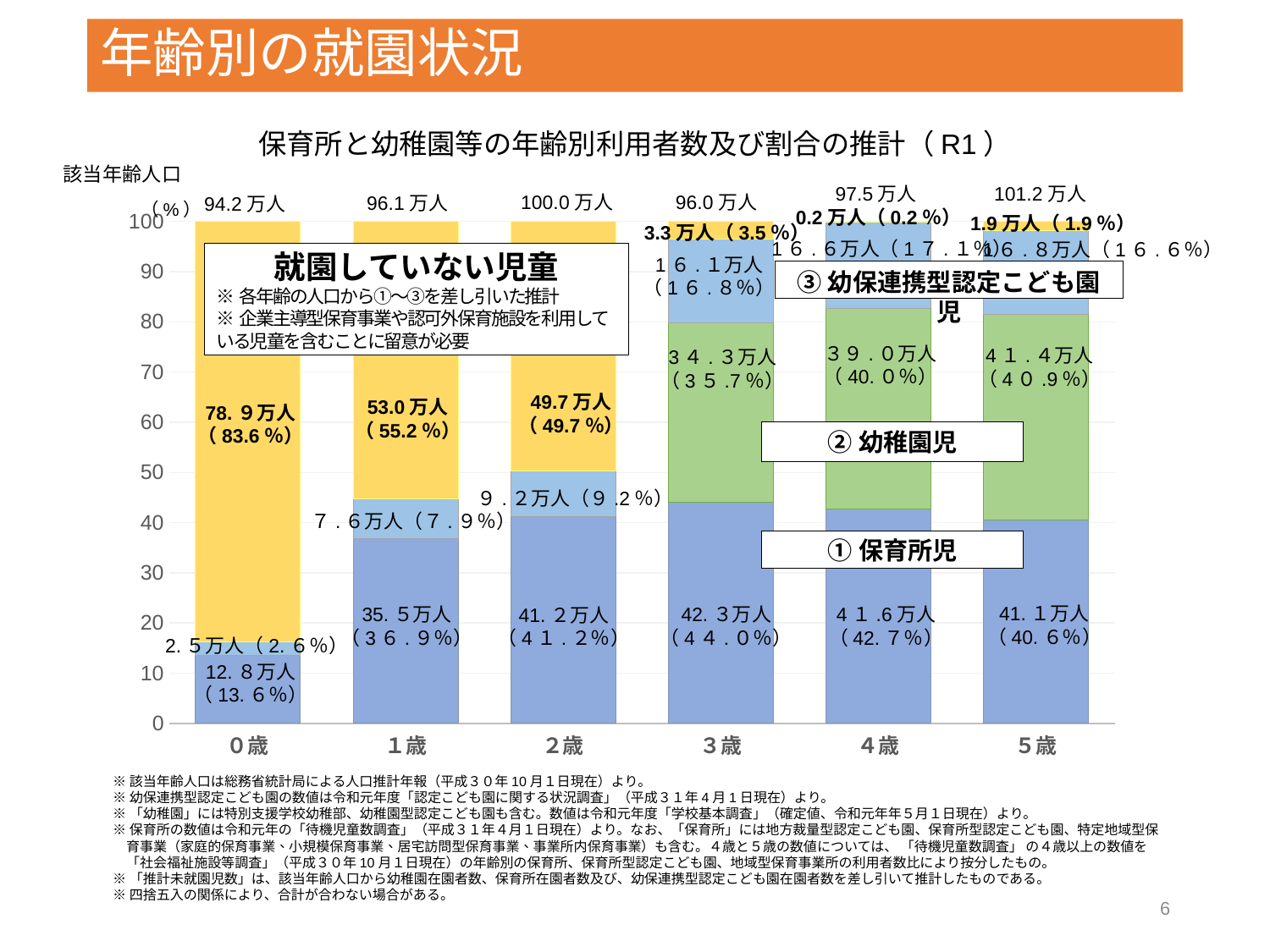

年齢別の就園状況
# 保育所と幼稚園等の年齢別利用者数及び割合の推計（R1）
該当年齢人口
97.5万人
101.2万人
96.0万人
100.0万人
96.1万人
94.2万人
（%）

### Chart

| Category |  |  |  |  |
|---|---|---|---|---|
| ０歳 | 13.62728237791932 | 0.0 | 2.6207006369426753 | 83.752016985138 |
| １歳 | 36.89510926118626 | 0.0 | 7.86108220603538 | 55.24380853277836 |
| ２歳 | 41.167 | 0.0 | 9.1557 | 49.6773 |
| ３歳 | 44.02739583333333 | 35.692708333333336 | 16.816145833333334 | 3.46375 |
| ４歳 | 42.68825477495502 | 40.03353846153846 | 17.07353846153846 | 0.20466830196805919 |
| ５歳 | 40.589082603180685 | 40.91274703557312 | 16.611264822134387 | 1.8869055391118006 |
0.2万人（0.2％）
1.9万人（1.9％）
3.3万人（3.5％）
1６.６万人（1７.１％）
1６.８万人（1６.６％）
就園していない児童
※各年齢の人口から①～③を差し引いた推計
※企業主導型保育事業や認可外保育施設を利用している児童を含むことに留意が必要
1６.１万人
（1６.８％）
③幼保連携型認定こども園児
３９.０万人
（40.０％）
4１.４万人
（4０.9％）
3４.３万人
（3５.7％）
49.7万人
（49.7％）
53.0万人
（55.2％）
78.９万人
（83.6％）
②幼稚園児
９.２万人（９.2％）
７.６万人（７.９％）
①保育所児
41.１万人
（40.６％）
35.５万人
（3６.９％）
42.３万人
（4４.０％）
4１.6万人
（42.７％）
41.２万人
（4１.２％）
2.５万人（2.６％）
12.８万人
（13.６％）
※該当年齢人口は総務省統計局による人口推計年報（平成３０年10月１日現在）より。
※幼保連携型認定こども園の数値は令和元年度「認定こども園に関する状況調査」（平成３１年4月1日現在）より。
※「幼稚園」には特別支援学校幼稚部、幼稚園型認定こども園も含む。数値は令和元年度「学校基本調査」（確定値、令和元年年５月１日現在）より。
※保育所の数値は令和元年の「待機児童数調査」（平成３１年４月１日現在）より。なお、「保育所」には地方裁量型認定こども園、保育所型認定こども園、特定地域型保
　育事業（家庭的保育事業、小規模保育事業、居宅訪問型保育事業、事業所内保育事業）も含む。４歳と５歳の数値については、 「待機児童数調査」 の４歳以上の数値を
　「社会福祉施設等調査」（平成３０年10月１日現在）の年齢別の保育所、保育所型認定こども園、地域型保育事業所の利用者数比により按分したもの。
※「推計未就園児数」は、該当年齢人口から幼稚園在園者数、保育所在園者数及び、幼保連携型認定こども園在園者数を差し引いて推計したものである。
※四捨五入の関係により、合計が合わない場合がある。
6